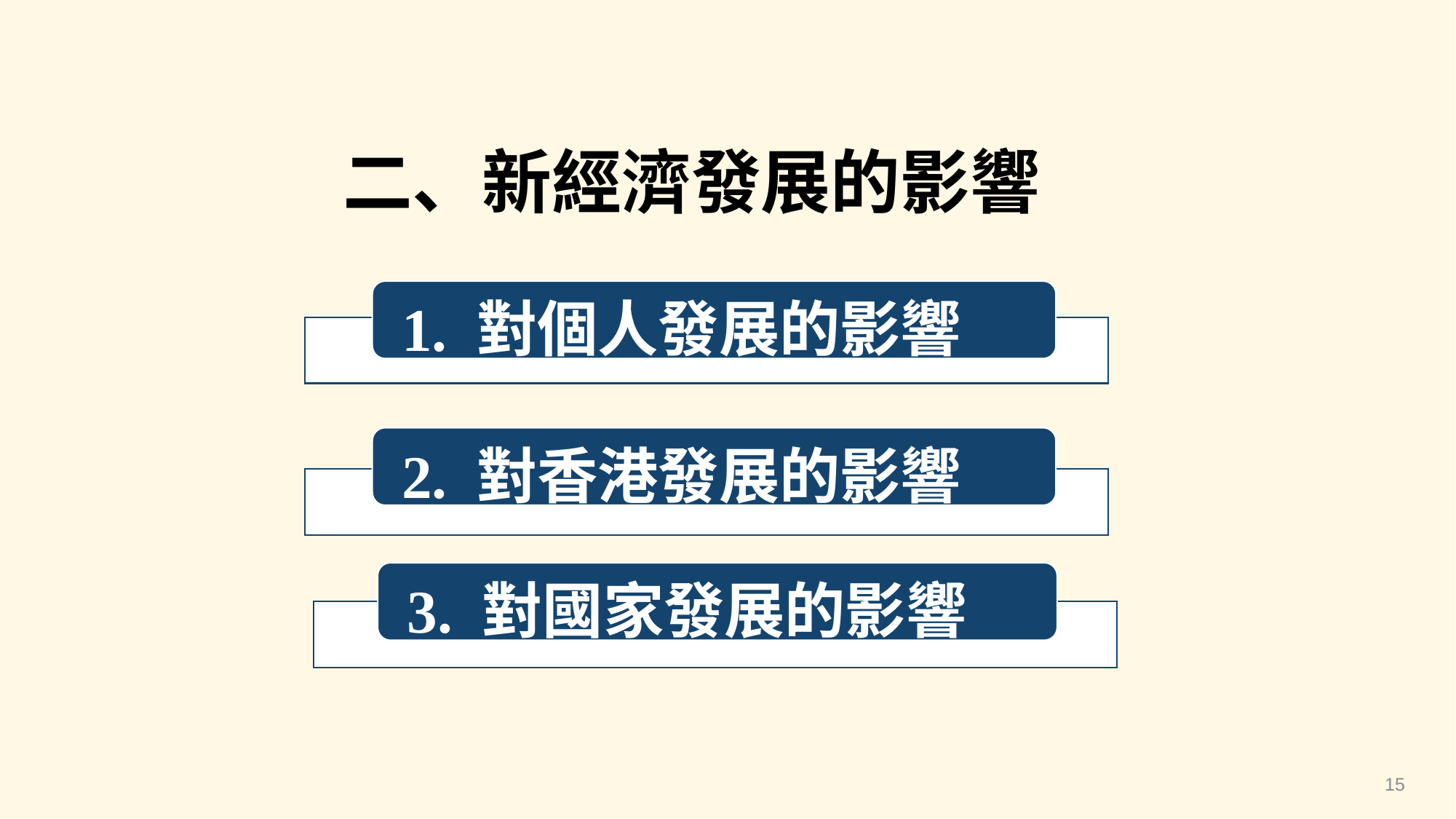

二、新經濟發展的影響
1. 對個人發展的影響

2. 對香港發展的影響

3. 對國家發展的影響